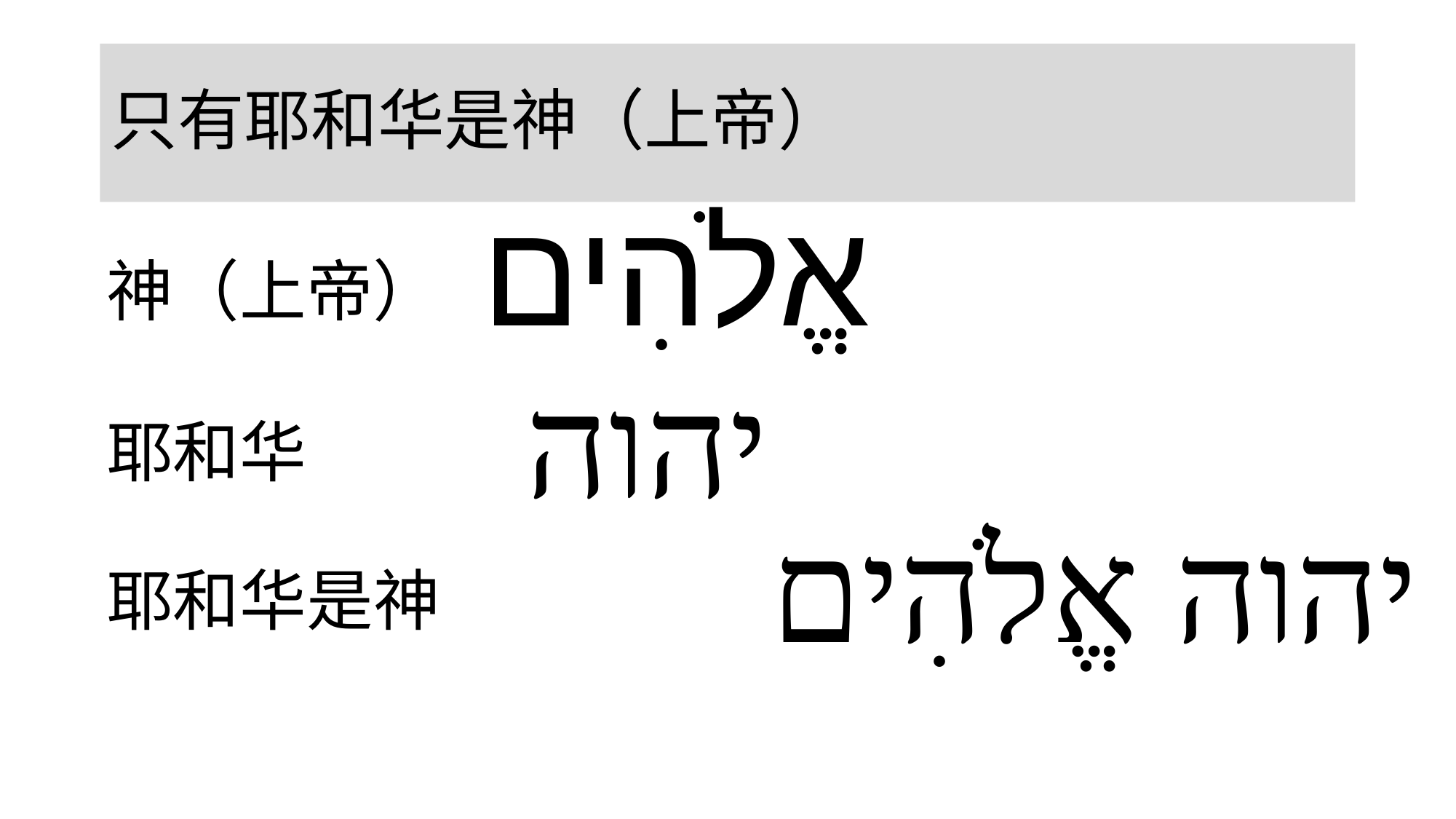

# 只有耶和华是神（上帝）
אֱלֹהִים
神（上帝）
יהוה
耶和华
 יהוה אֱלֹהִים
耶和华是神